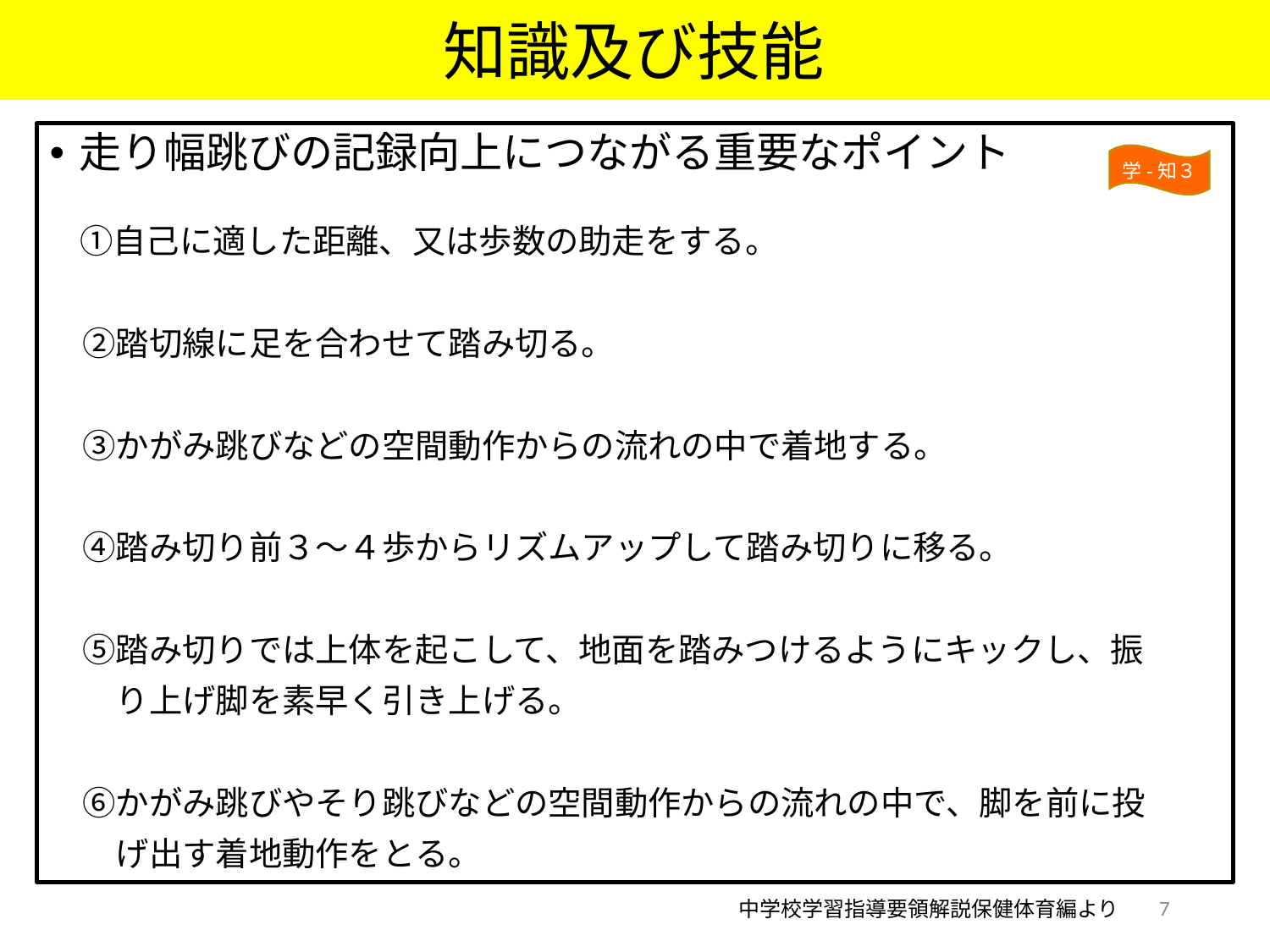

知識及び技能
走り幅跳びの記録向上につながる重要なポイント

　①自己に適した距離、又は歩数の助走をする。

　②踏切線に足を合わせて踏み切る。

　③かがみ跳びなどの空間動作からの流れの中で着地する。

　④踏み切り前３〜４歩からリズムアップして踏み切りに移る。

　⑤踏み切りでは上体を起こして、地面を踏みつけるようにキックし、振
　　り上げ脚を素早く引き上げる。

　⑥かがみ跳びやそり跳びなどの空間動作からの流れの中で、脚を前に投
　　げ出す着地動作をとる。
学-知３
7
中学校学習指導要領解説保健体育編より